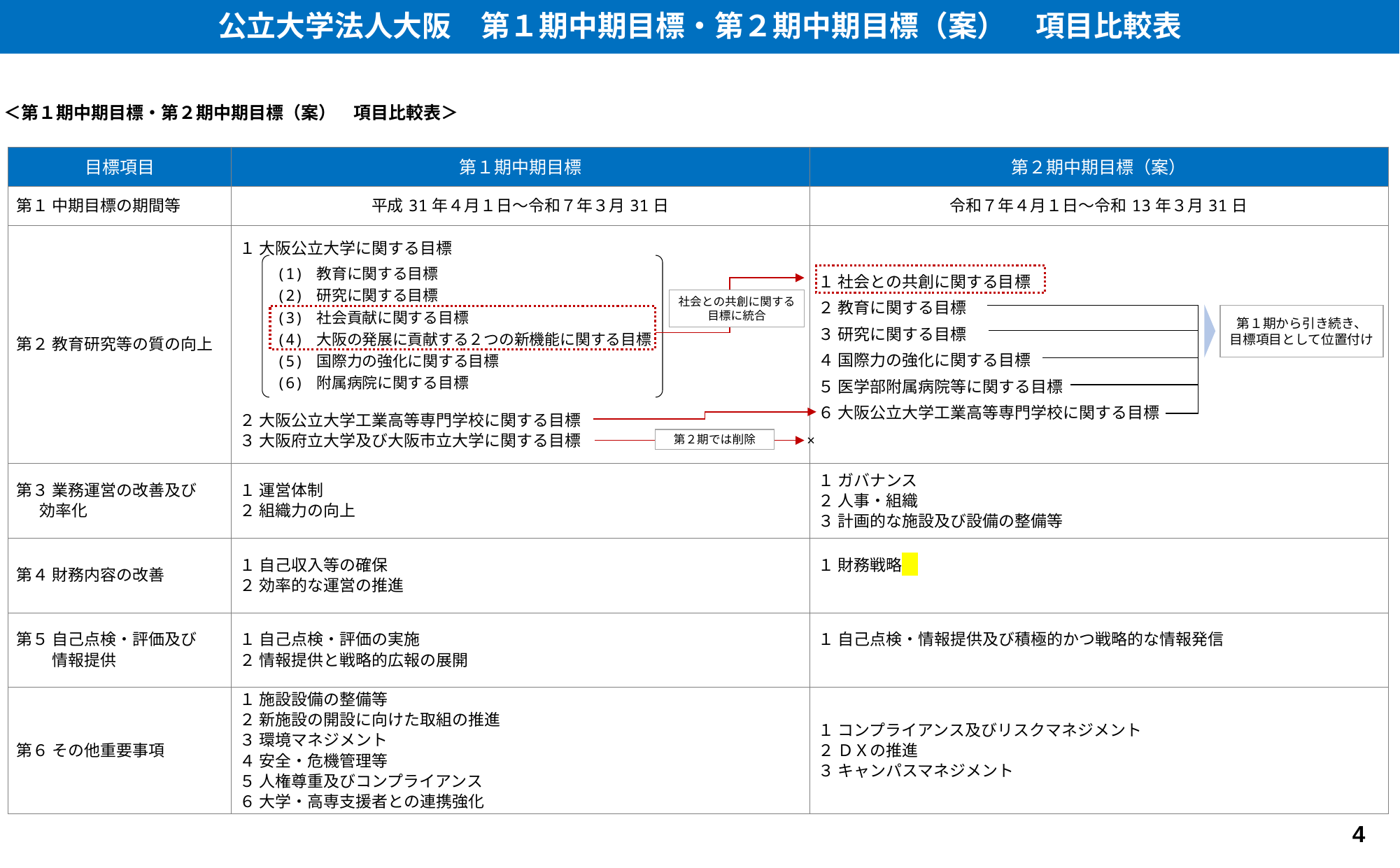

公立大学法人大阪　第１期中期目標・第２期中期目標（案）　項目比較表
＜第１期中期目標・第２期中期目標（案）　項目比較表＞
| 目標項目 | 第１期中期目標 | 第２期中期目標（案） |
| --- | --- | --- |
| 第１ 中期目標の期間等 | 平成31年４月１日～令和７年３月31日 | 令和７年４月１日～令和13年３月31日 |
| 第２ 教育研究等の質の向上 | １ 大阪公立大学に関する目標 ２ 大阪公立大学工業高等専門学校に関する目標 ３ 大阪府立大学及び大阪市立大学に関する目標 | １ 社会との共創に関する目標 ２ 教育に関する目標 ３ 研究に関する目標 ４ 国際力の強化に関する目標 ５ 医学部附属病院等に関する目標 ６ 大阪公立大学工業高等専門学校に関する目標 |
| 第３ 業務運営の改善及び 効率化 | １ 運営体制 ２ 組織力の向上 | １ ガバナンス ２ 人事・組織 ３ 計画的な施設及び設備の整備等 |
| 第４ 財務内容の改善 | １ 自己収入等の確保 ２ 効率的な運営の推進 | １ 財務戦略 |
| 第５ 自己点検・評価及び 　　 情報提供 | １ 自己点検・評価の実施 ２ 情報提供と戦略的広報の展開 | １ 自己点検・情報提供及び積極的かつ戦略的な情報発信 |
| 第６ その他重要事項 | １ 施設設備の整備等 ２ 新施設の開設に向けた取組の推進 ３ 環境マネジメント ４ 安全・危機管理等 ５ 人権尊重及びコンプライアンス ６ 大学・高専支援者との連携強化 | １ コンプライアンス及びリスクマネジメント ２ ＤＸの推進 ３ キャンパスマネジメント |
(1) 教育に関する目標
(2) 研究に関する目標
(3) 社会貢献に関する目標
(4) 大阪の発展に貢献する２つの新機能に関する目標
(5) 国際力の強化に関する目標
(6) 附属病院に関する目標

社会との共創に関する目標に統合
第１期から引き続き、
目標項目として位置付け

第２期では削除
×
4